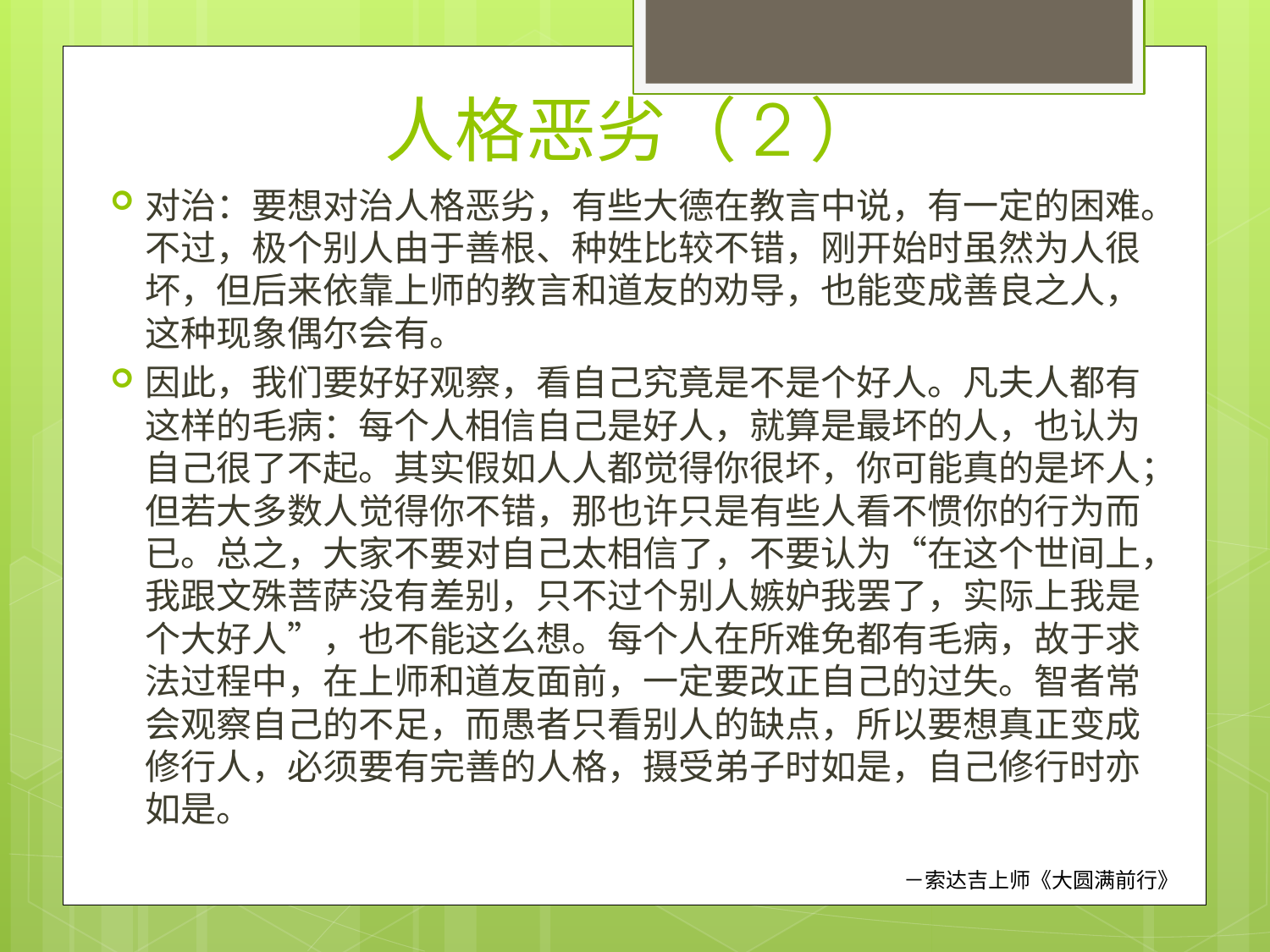

# 人格恶劣（2）
对治：要想对治人格恶劣，有些大德在教言中说，有一定的困难。不过，极个别人由于善根、种姓比较不错，刚开始时虽然为人很坏，但后来依靠上师的教言和道友的劝导，也能变成善良之人，这种现象偶尔会有。
因此，我们要好好观察，看自己究竟是不是个好人。凡夫人都有这样的毛病：每个人相信自己是好人，就算是最坏的人，也认为自己很了不起。其实假如人人都觉得你很坏，你可能真的是坏人；但若大多数人觉得你不错，那也许只是有些人看不惯你的行为而已。总之，大家不要对自己太相信了，不要认为“在这个世间上，我跟文殊菩萨没有差别，只不过个别人嫉妒我罢了，实际上我是个大好人”，也不能这么想。每个人在所难免都有毛病，故于求法过程中，在上师和道友面前，一定要改正自己的过失。智者常会观察自己的不足，而愚者只看别人的缺点，所以要想真正变成修行人，必须要有完善的人格，摄受弟子时如是，自己修行时亦如是。
－索达吉上师《大圆满前行》